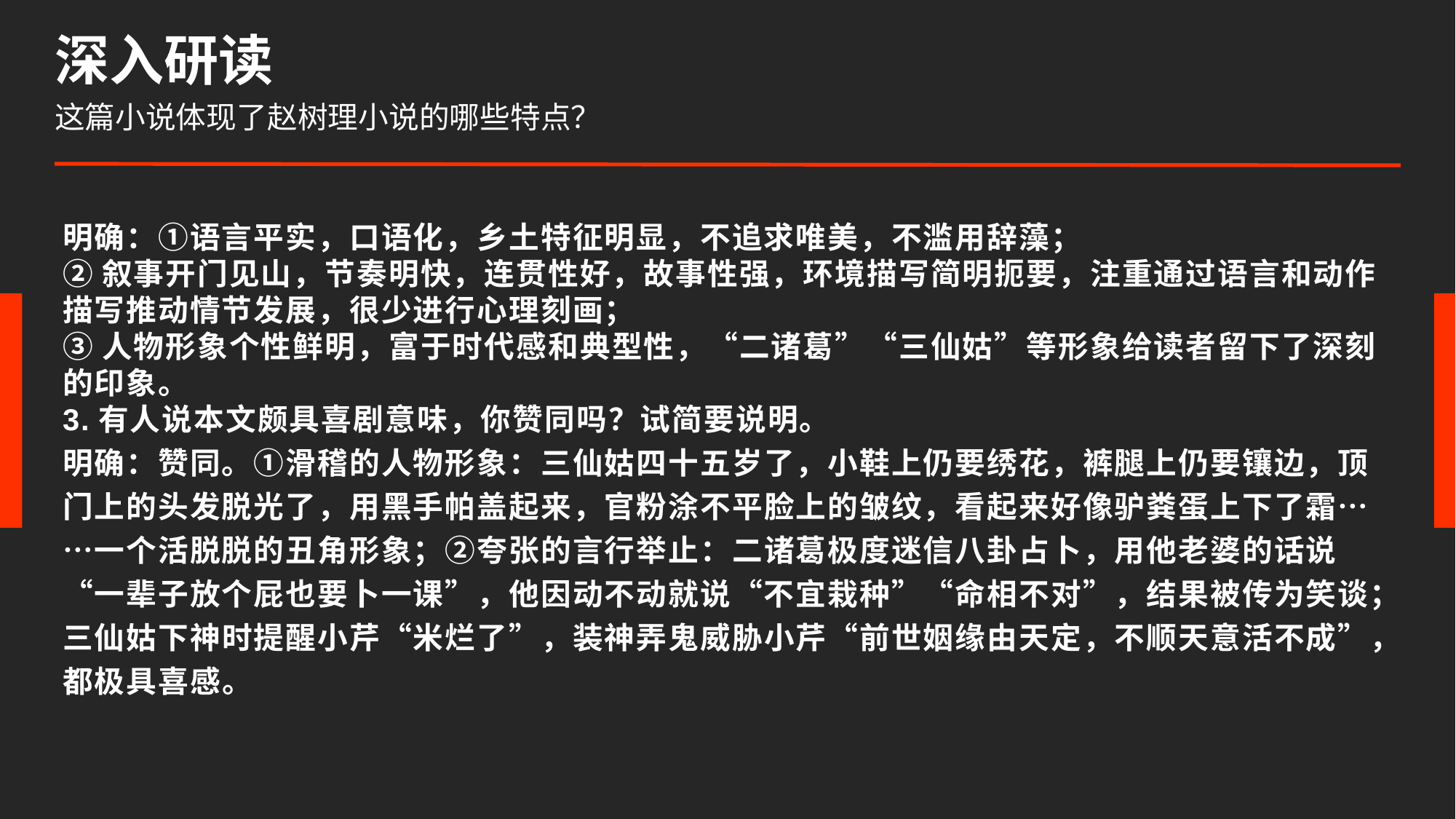

深入研读
这篇小说体现了赵树理小说的哪些特点？
明确：①语言平实，口语化，乡土特征明显，不追求唯美，不滥用辞藻；
②叙事开门见山，节奏明快，连贯性好，故事性强，环境描写简明扼要，注重通过语言和动作描写推动情节发展，很少进行心理刻画；
③人物形象个性鲜明，富于时代感和典型性，“二诸葛”“三仙姑”等形象给读者留下了深刻的印象。
3.有人说本文颇具喜剧意味，你赞同吗？试简要说明。
明确：赞同。①滑稽的人物形象：三仙姑四十五岁了，小鞋上仍要绣花，裤腿上仍要镶边，顶门上的头发脱光了，用黑手帕盖起来，官粉涂不平脸上的皱纹，看起来好像驴粪蛋上下了霜……一个活脱脱的丑角形象；②夸张的言行举止：二诸葛极度迷信八卦占卜，用他老婆的话说“一辈子放个屁也要卜一课”，他因动不动就说“不宜栽种”“命相不对”，结果被传为笑谈；三仙姑下神时提醒小芹“米烂了”，装神弄鬼威胁小芹“前世姻缘由天定，不顺天意活不成”，都极具喜感。